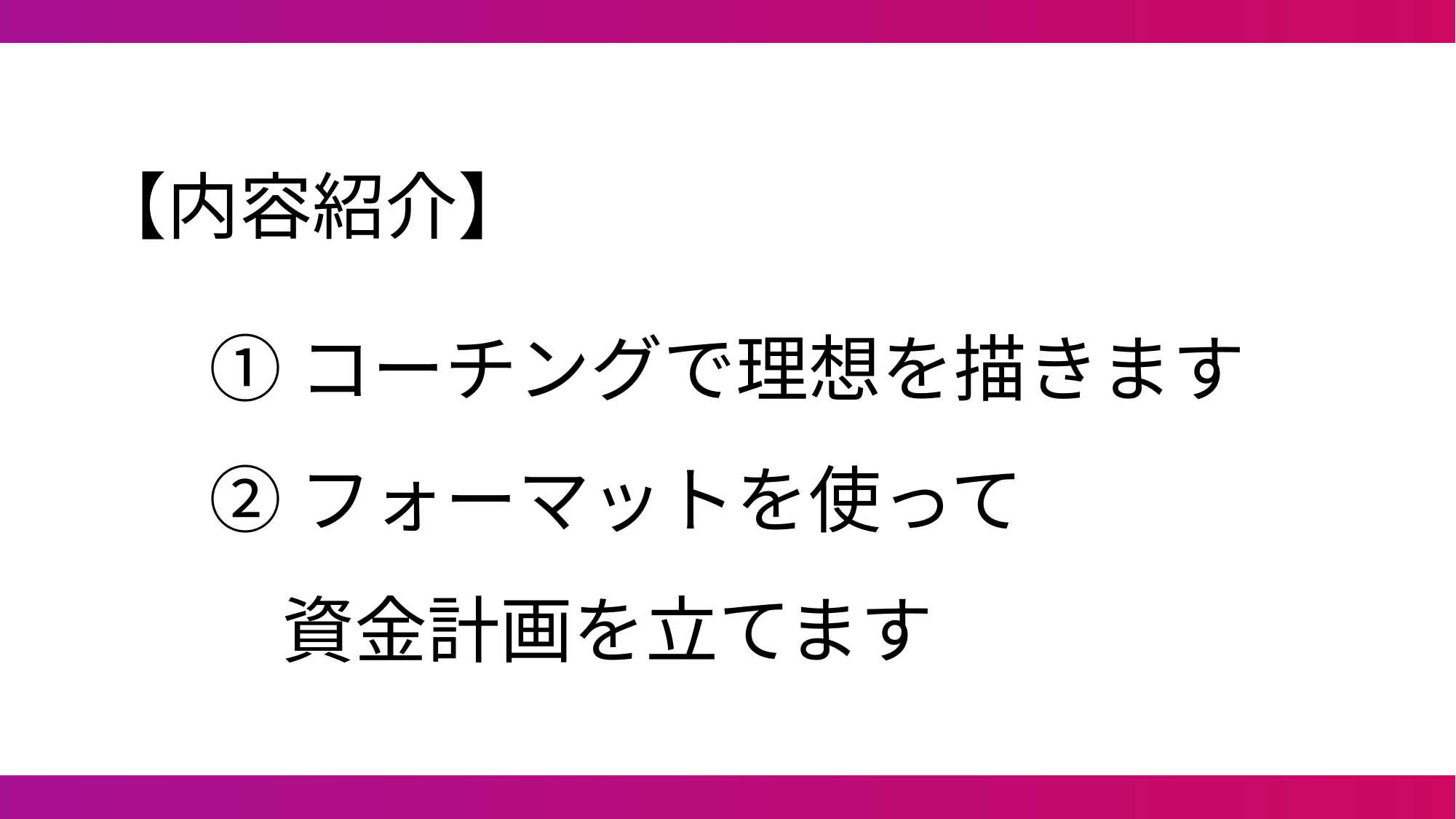

【内容紹介】
①コーチングで理想を描きます
②フォーマットを使って
　資金計画を立てます